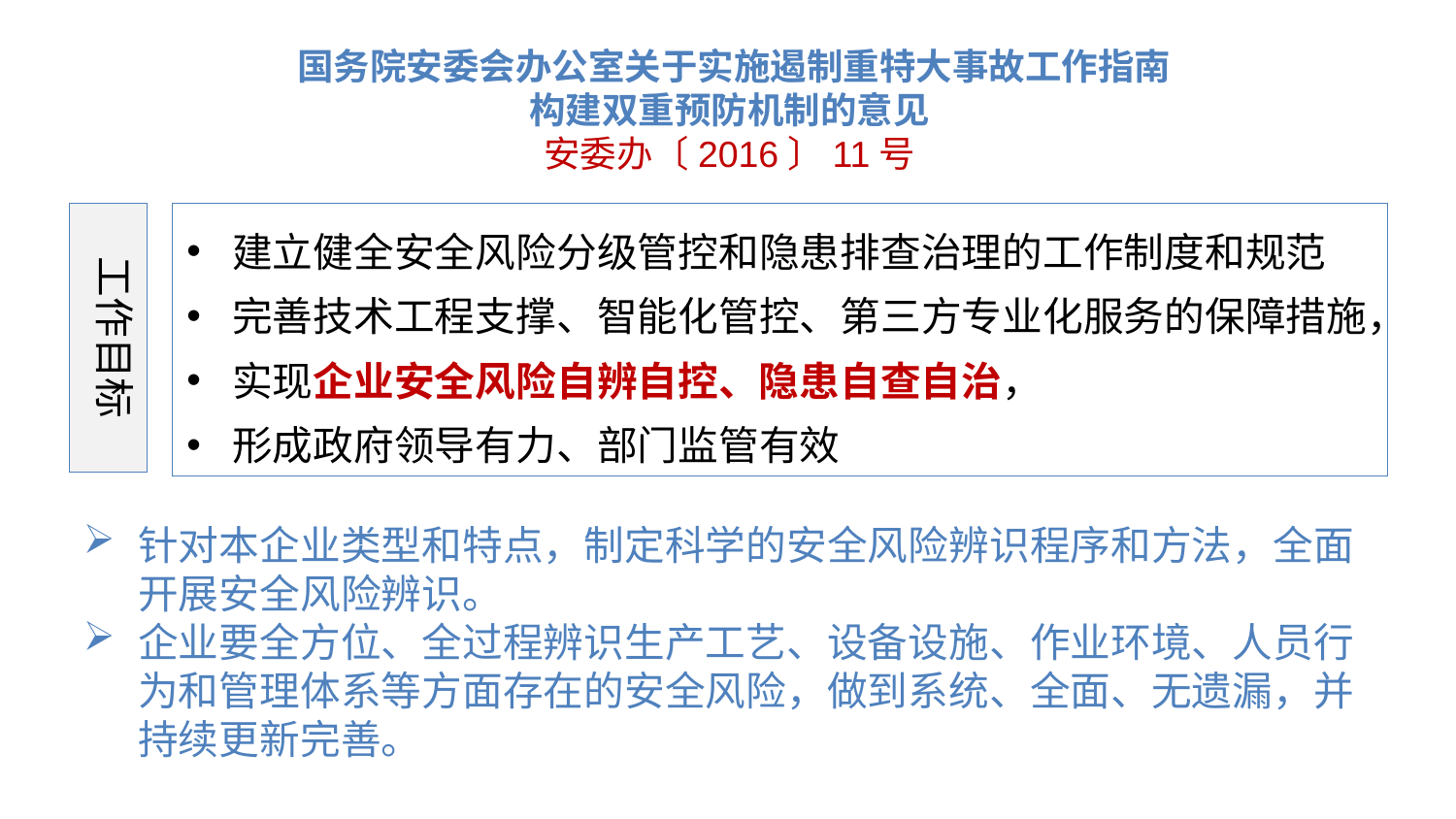

国务院安委会办公室关于实施遏制重特大事故工作指南
构建双重预防机制的意见
安委办〔2016〕11号
工作目标
建立健全安全风险分级管控和隐患排查治理的工作制度和规范
完善技术工程支撑、智能化管控、第三方专业化服务的保障措施，
实现企业安全风险自辨自控、隐患自查自治，
形成政府领导有力、部门监管有效
针对本企业类型和特点，制定科学的安全风险辨识程序和方法，全面开展安全风险辨识。
企业要全方位、全过程辨识生产工艺、设备设施、作业环境、人员行为和管理体系等方面存在的安全风险，做到系统、全面、无遗漏，并持续更新完善。